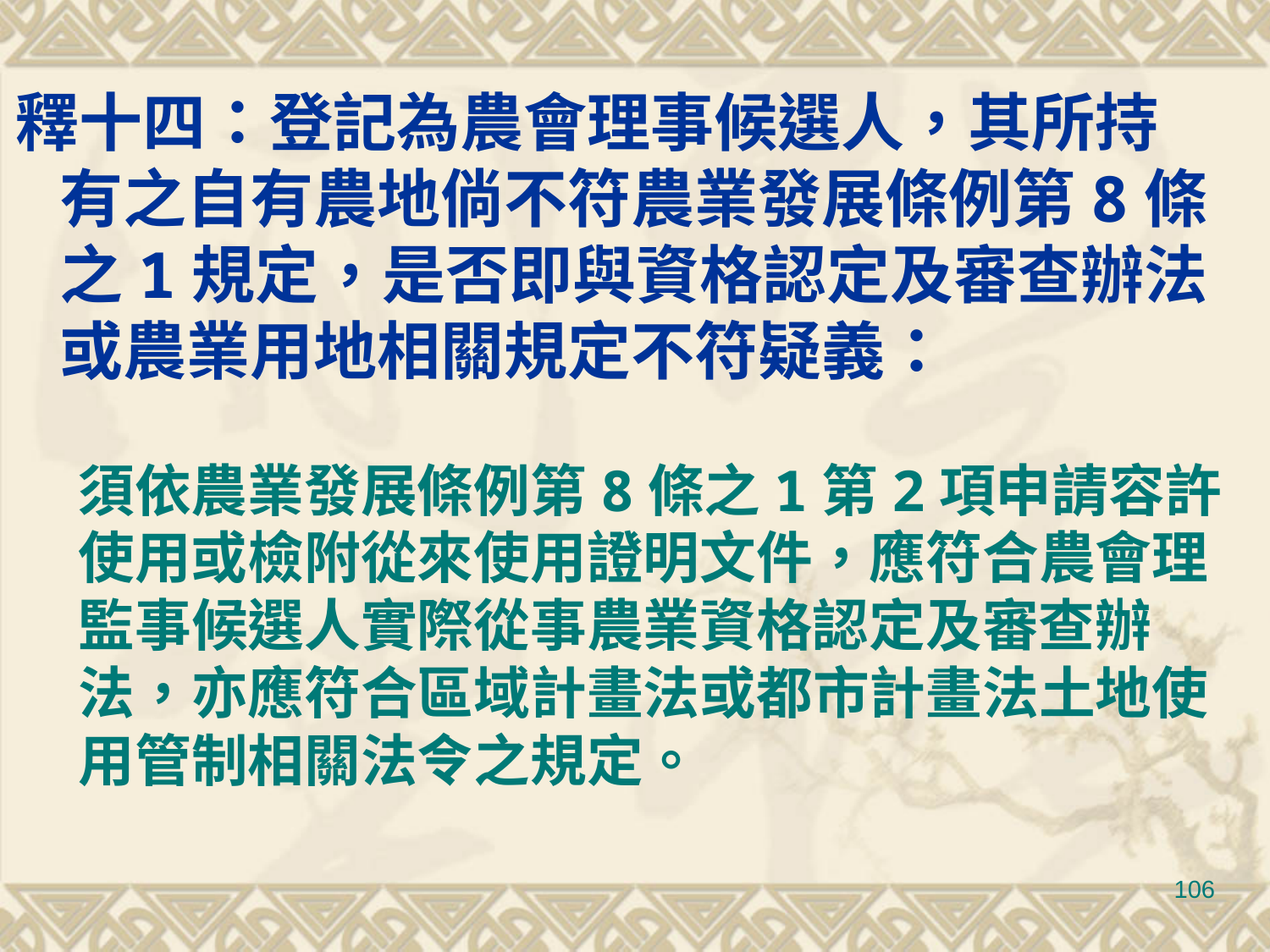

釋十四：登記為農會理事候選人，其所持
  有之自有農地倘不符農業發展條例第8條
  之1規定，是否即與資格認定及審查辦法
  或農業用地相關規定不符疑義：

須依農業發展條例第8條之1第2項申請容許使用或檢附從來使用證明文件，應符合農會理監事候選人實際從事農業資格認定及審查辦法，亦應符合區域計畫法或都市計畫法土地使用管制相關法令之規定。
106